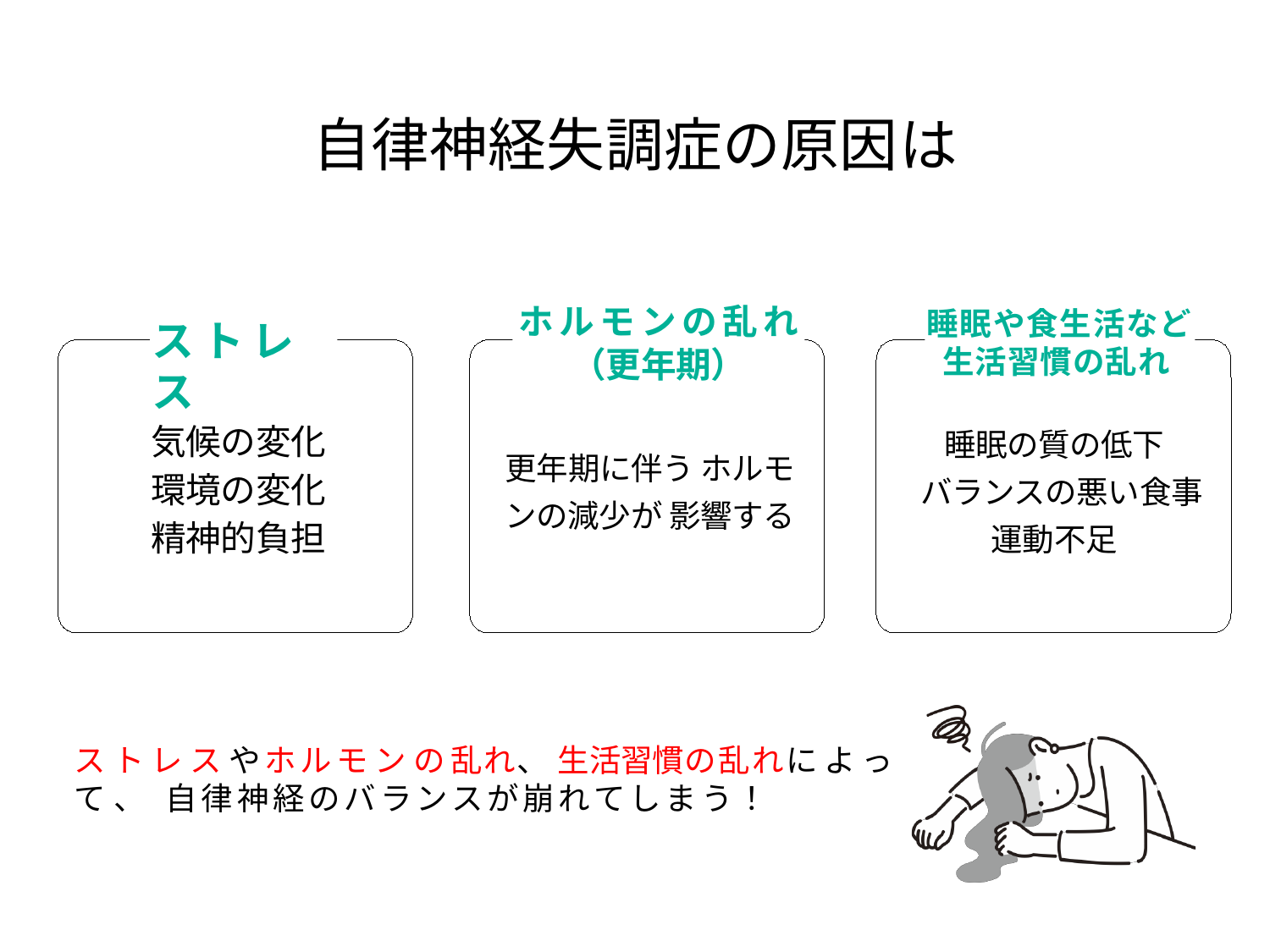

# 自律神経失調症の原因は
ホルモンの乱れ
（更年期）
睡眠や食生活など 生活習慣の乱れ
ストレス
気候の変化
環境の変化
精神的負担
更年期に伴う ホルモンの減少が 影響する
睡眠の質の低下
 バランスの悪い食事 運動不足

ストレスやホルモンの乱れ、生活習慣の乱れによって、 自律神経のバランスが崩れてしまう！